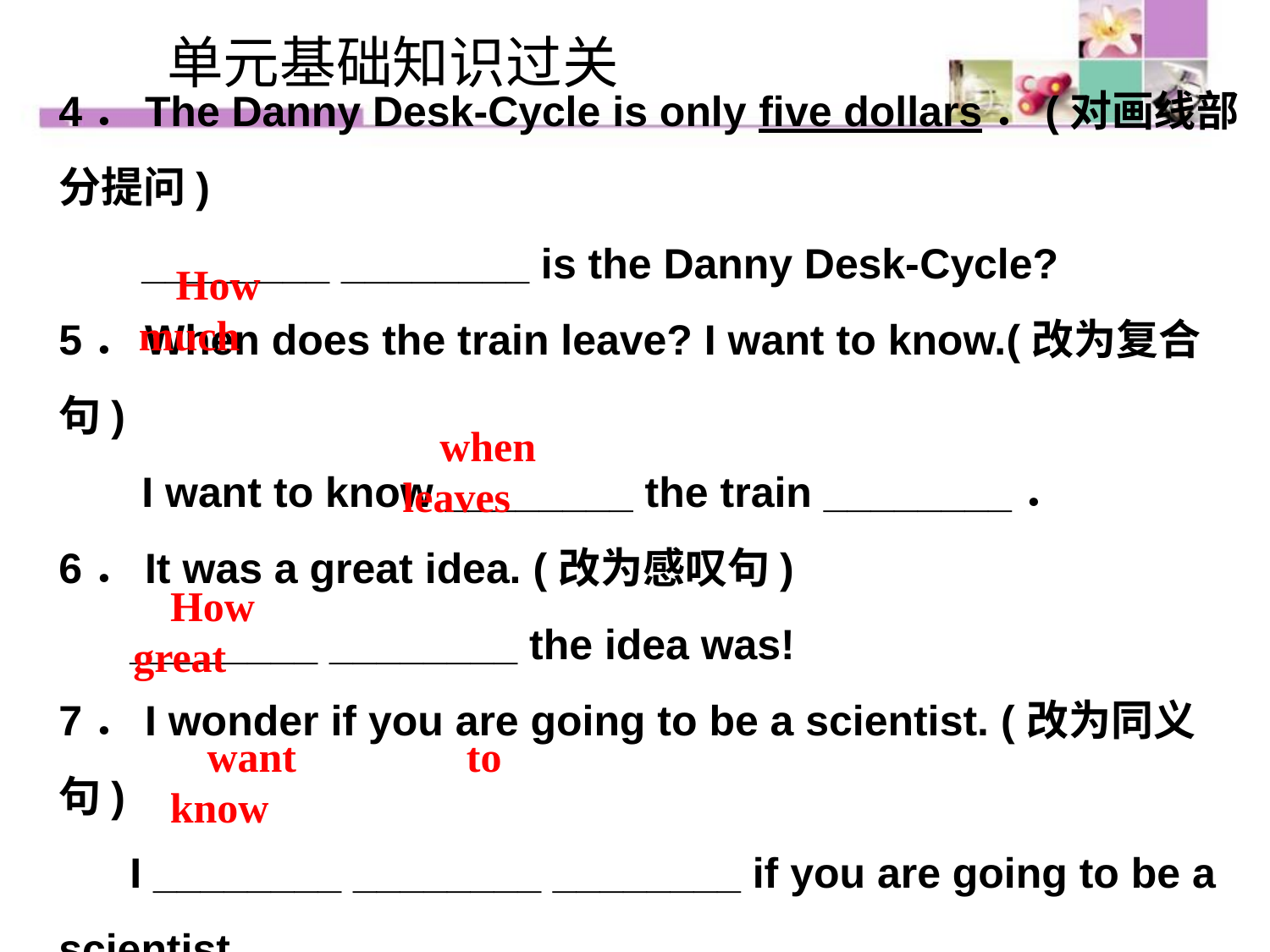

单元基础知识过关
4．The Danny Desk­-Cycle is only five dollars．(对画线部分提问)
       ________ ________ is the Danny Desk-­Cycle?
5．When does the train leave? I want to know.(改为复合句)
       I want to know ________ the train ________．
6．It was a great idea. (改为感叹句)
      ________ ________ the idea was!
7．I wonder if you are going to be a scientist. (改为同义句)
      I ________ ________ ________ if you are going to be a scientist.
How		 much
when		         leaves
How 	great
want 	    to 		know